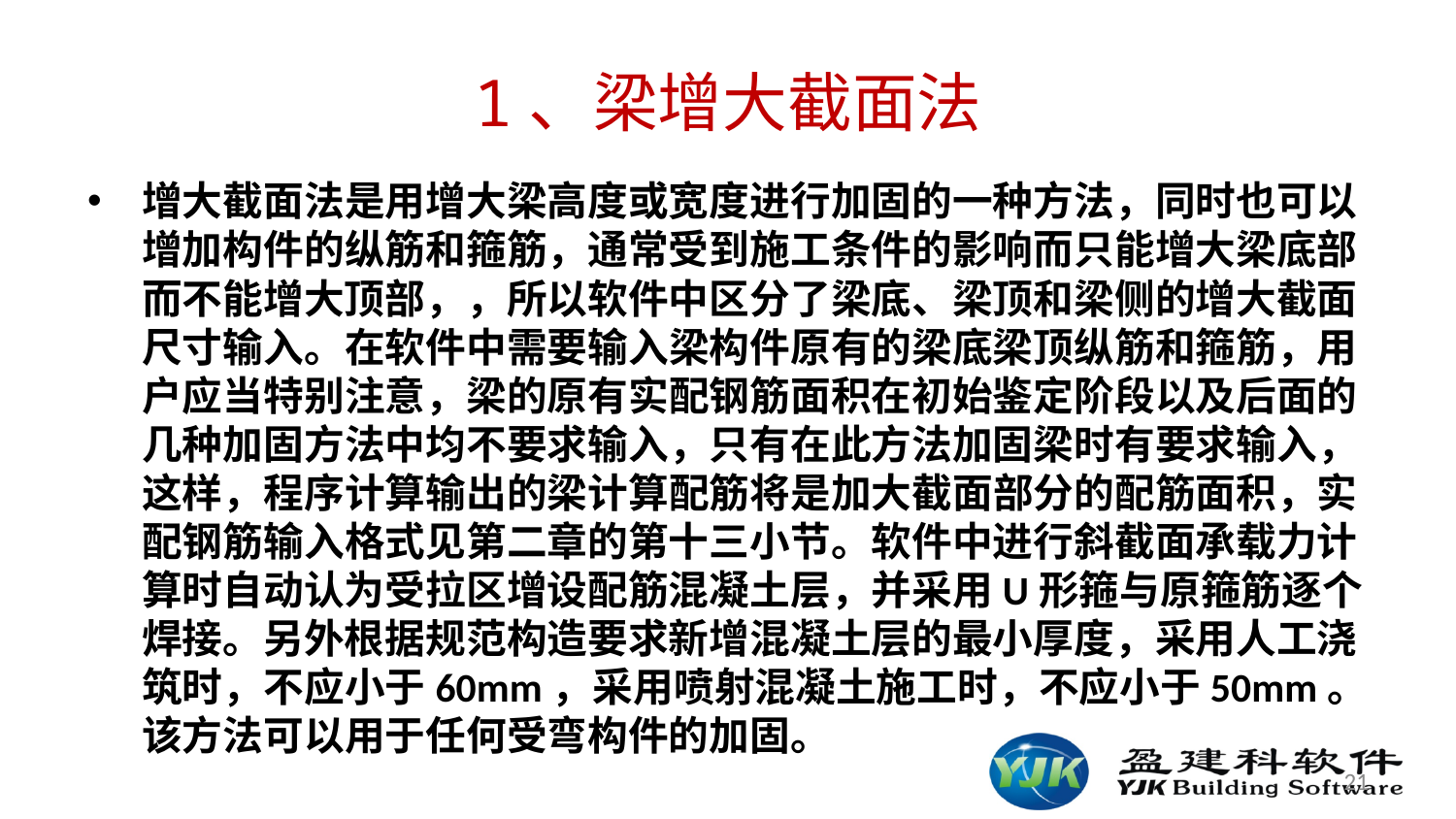

# 1、梁增大截面法
增大截面法是用增大梁高度或宽度进行加固的一种方法，同时也可以增加构件的纵筋和箍筋，通常受到施工条件的影响而只能增大梁底部而不能增大顶部，，所以软件中区分了梁底、梁顶和梁侧的增大截面尺寸输入。在软件中需要输入梁构件原有的梁底梁顶纵筋和箍筋，用户应当特别注意，梁的原有实配钢筋面积在初始鉴定阶段以及后面的几种加固方法中均不要求输入，只有在此方法加固梁时有要求输入，这样，程序计算输出的梁计算配筋将是加大截面部分的配筋面积，实配钢筋输入格式见第二章的第十三小节。软件中进行斜截面承载力计算时自动认为受拉区增设配筋混凝土层，并采用U形箍与原箍筋逐个焊接。另外根据规范构造要求新增混凝土层的最小厚度，采用人工浇筑时，不应小于60mm，采用喷射混凝土施工时，不应小于50mm。该方法可以用于任何受弯构件的加固。

21